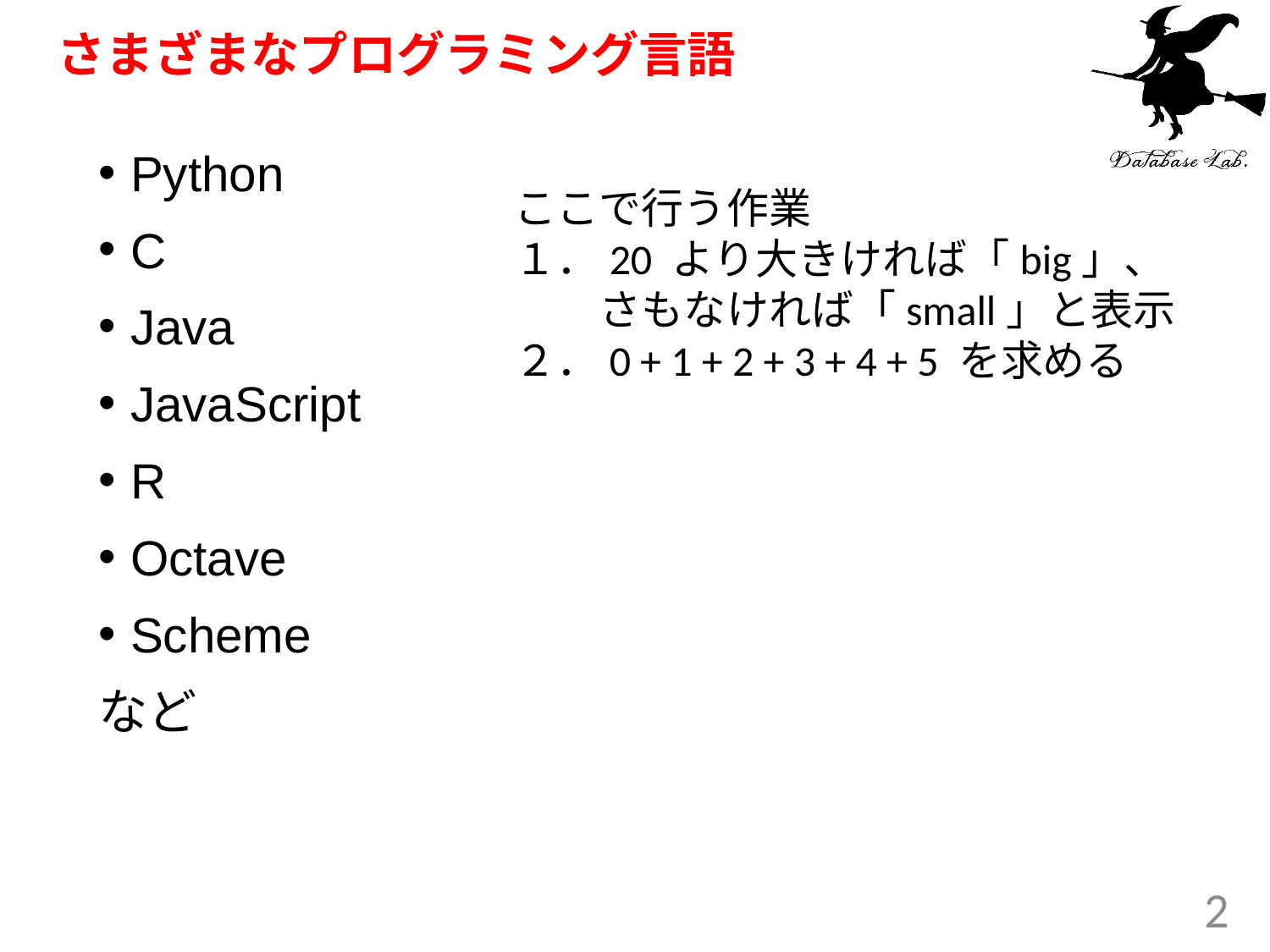

# さまざまなプログラミング言語
Python
C
Java
JavaScript
R
Octave
Scheme
など
ここで行う作業
１．20 より大きければ「big」、
　　さもなければ「small」と表示
２．0 + 1 + 2 + 3 + 4 + 5 を求める
2